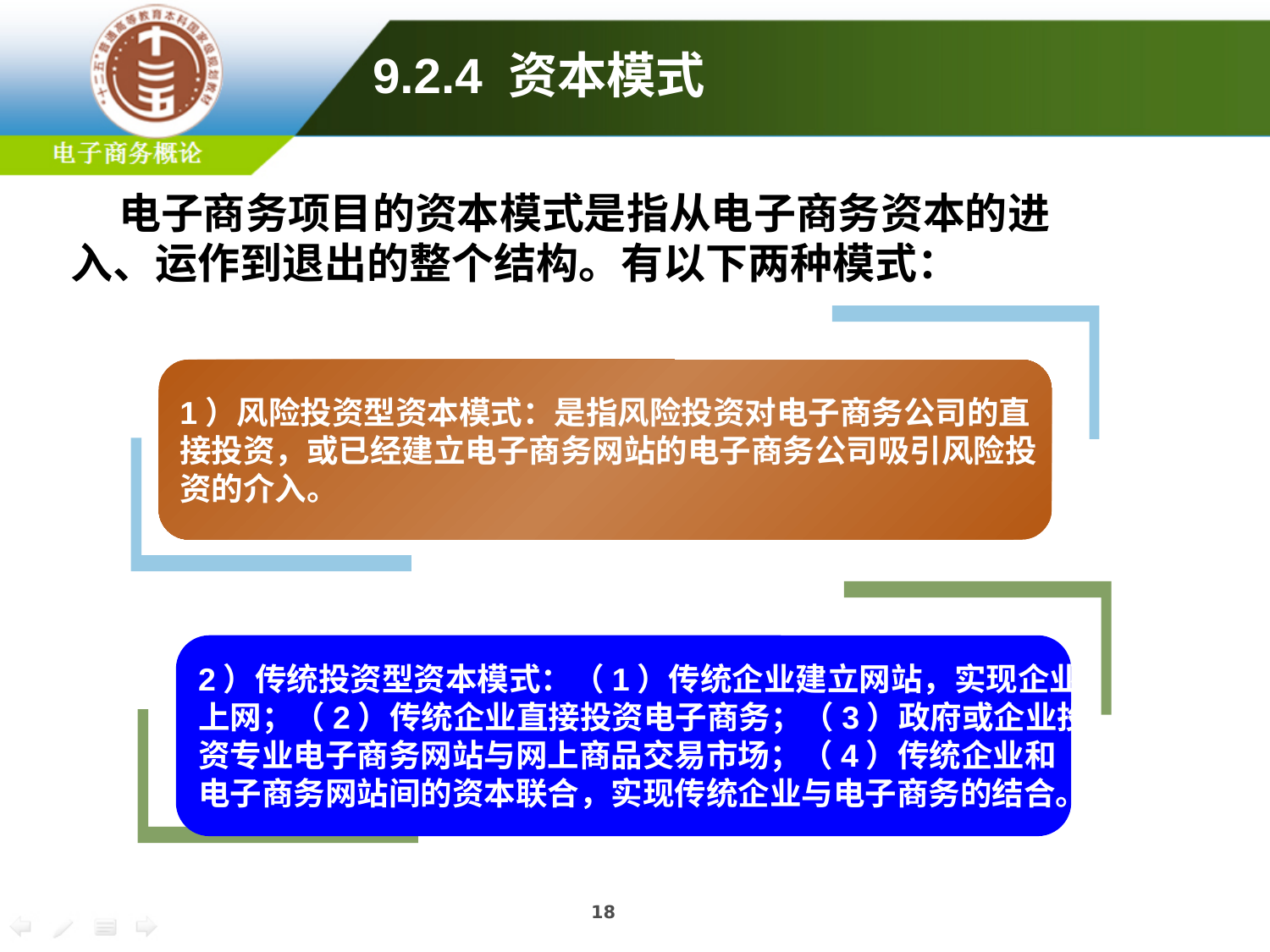

9.2.4 资本模式
电子商务项目的资本模式是指从电子商务资本的进入、运作到退出的整个结构。有以下两种模式：

1）风险投资型资本模式：是指风险投资对电子商务公司的直
接投资，或已经建立电子商务网站的电子商务公司吸引风险投
资的介入。

2）传统投资型资本模式：（1）传统企业建立网站，实现企业
上网；（2）传统企业直接投资电子商务；（3）政府或企业投
资专业电子商务网站与网上商品交易市场；（4）传统企业和
电子商务网站间的资本联合，实现传统企业与电子商务的结合。

18